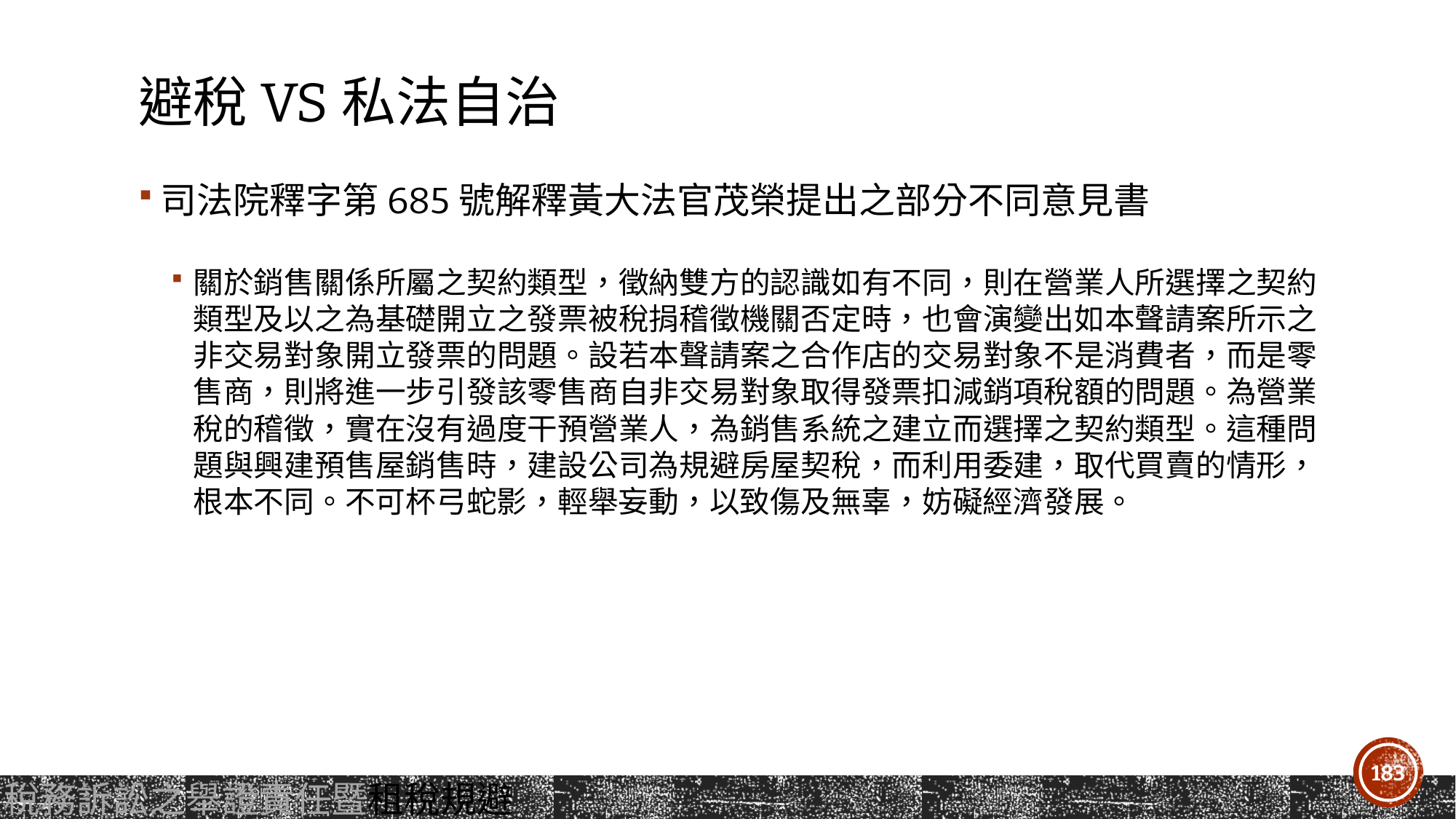

# 避稅vs私法自治
司法院釋字第685號解釋黃大法官茂榮提出之部分不同意見書

關於銷售關係所屬之契約類型，徵納雙方的認識如有不同，則在營業人所選擇之契約類型及以之為基礎開立之發票被稅捐稽徵機關否定時，也會演變出如本聲請案所示之非交易對象開立發票的問題。設若本聲請案之合作店的交易對象不是消費者，而是零售商，則將進一步引發該零售商自非交易對象取得發票扣減銷項稅額的問題。為營業稅的稽徵，實在沒有過度干預營業人，為銷售系統之建立而選擇之契約類型。這種問題與興建預售屋銷售時，建設公司為規避房屋契稅，而利用委建，取代買賣的情形，根本不同。不可杯弓蛇影，輕舉妄動，以致傷及無辜，妨礙經濟發展。
183